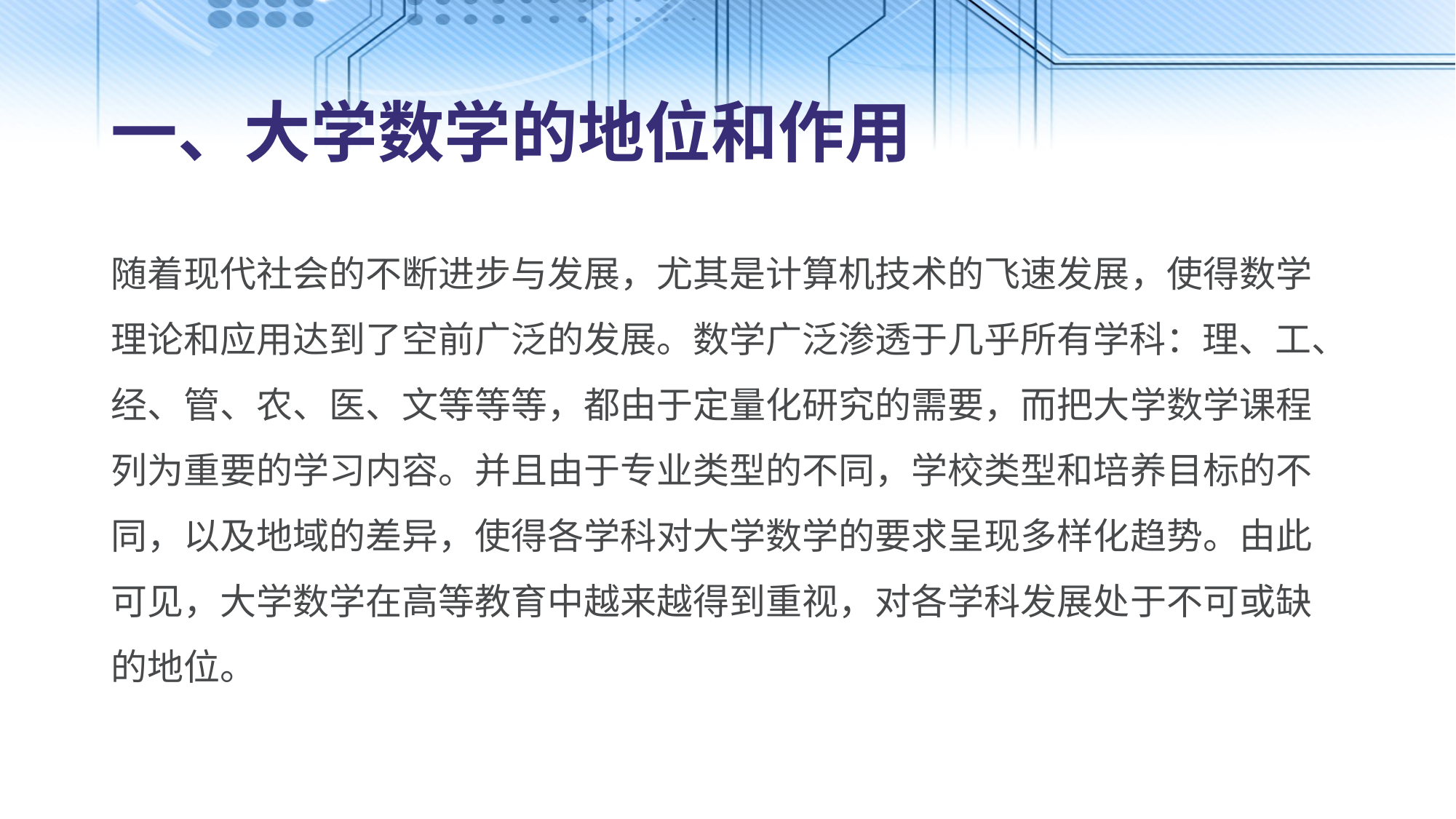

一、大学数学的地位和作用
随着现代社会的不断进步与发展，尤其是计算机技术的飞速发展，使得数学理论和应用达到了空前广泛的发展。数学广泛渗透于几乎所有学科：理、工、经、管、农、医、文等等等，都由于定量化研究的需要，而把大学数学课程列为重要的学习内容。并且由于专业类型的不同，学校类型和培养目标的不同，以及地域的差异，使得各学科对大学数学的要求呈现多样化趋势。由此可见，大学数学在高等教育中越来越得到重视，对各学科发展处于不可或缺的地位。